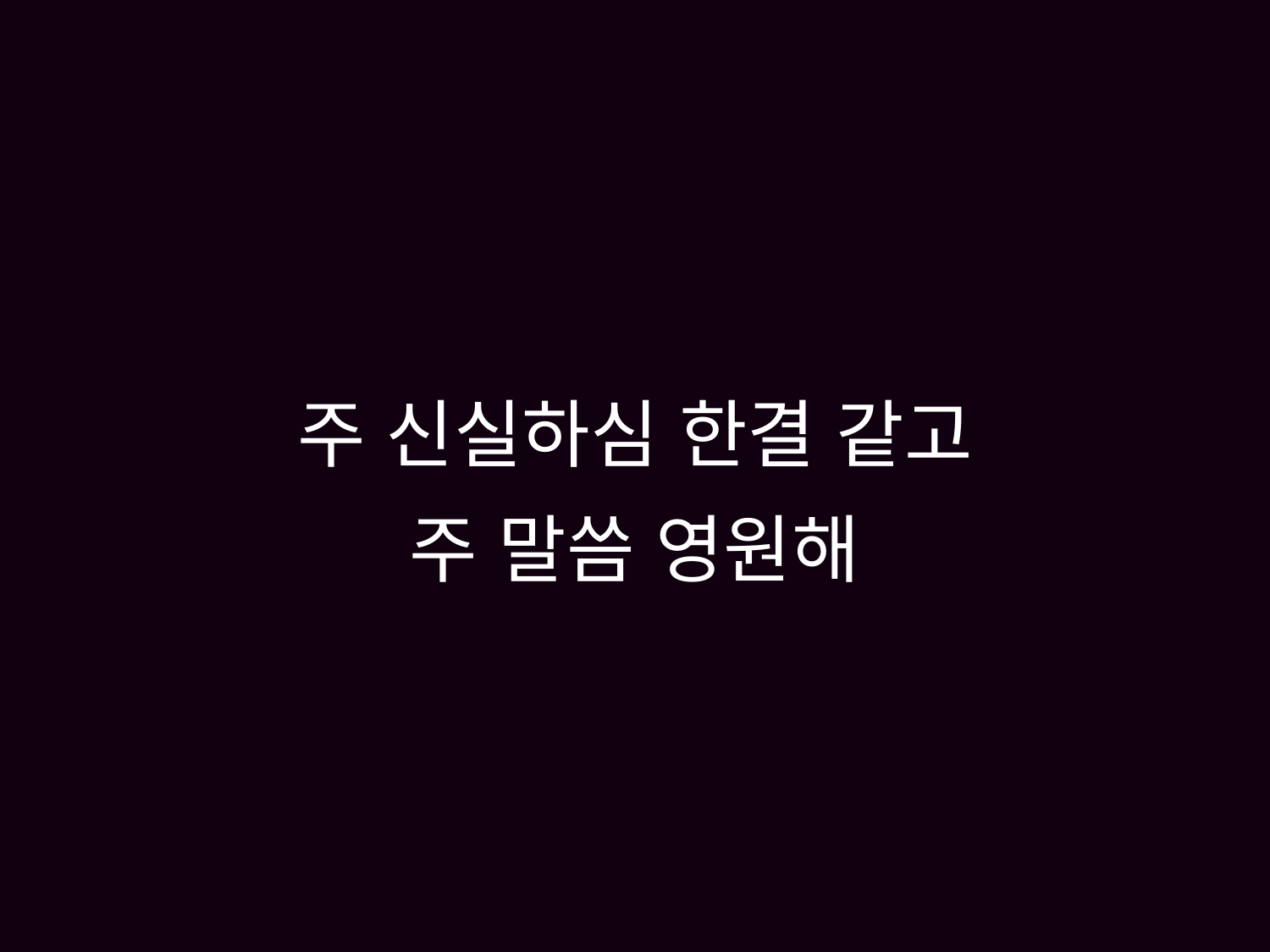

# 주 신실하심 한결 같고 주 말씀 영원해